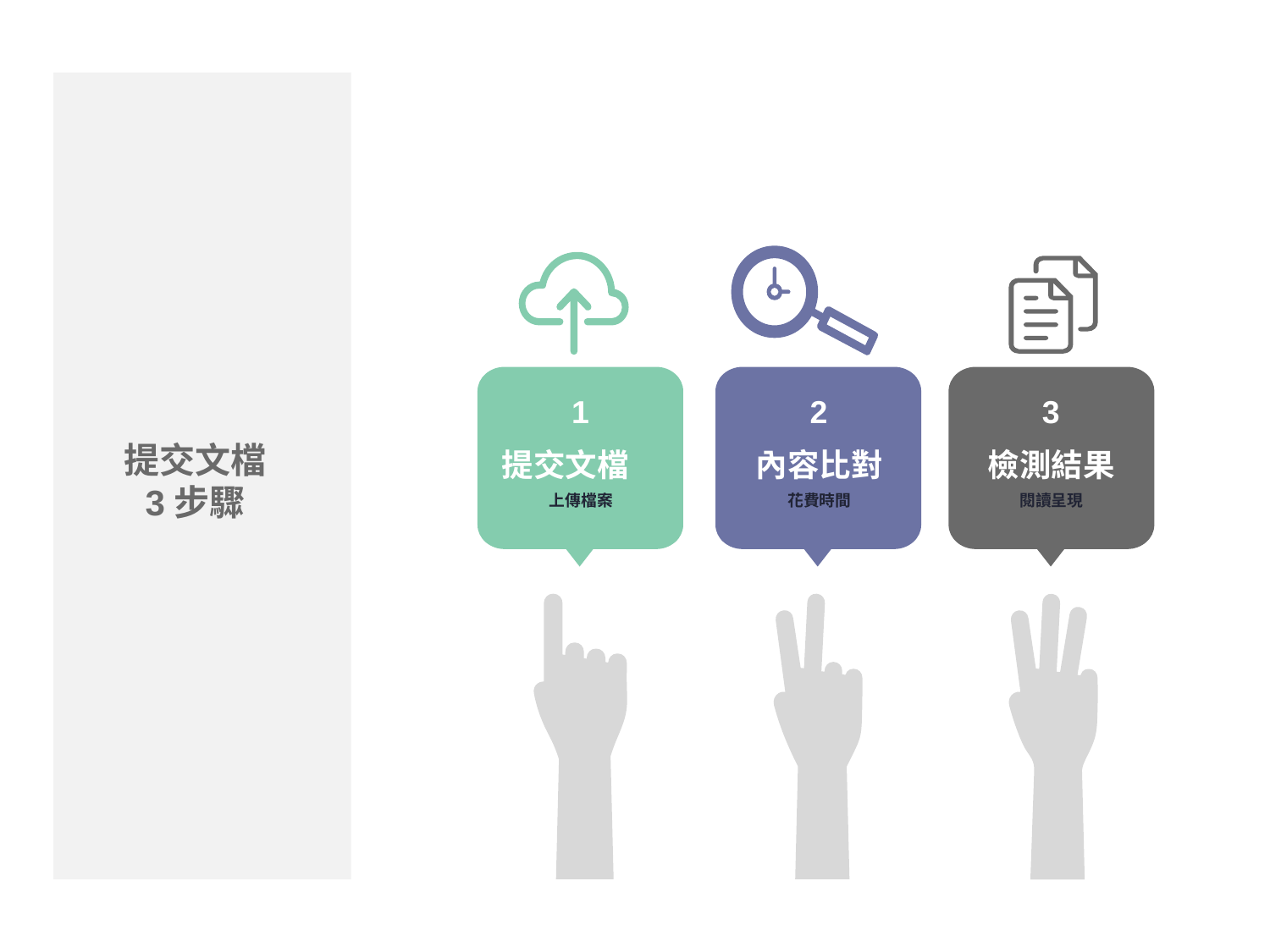

1
2
3
提交文檔
上傳檔案

內容比對
花費時間

檢測結果
閱讀呈現

提交文檔
3步驟